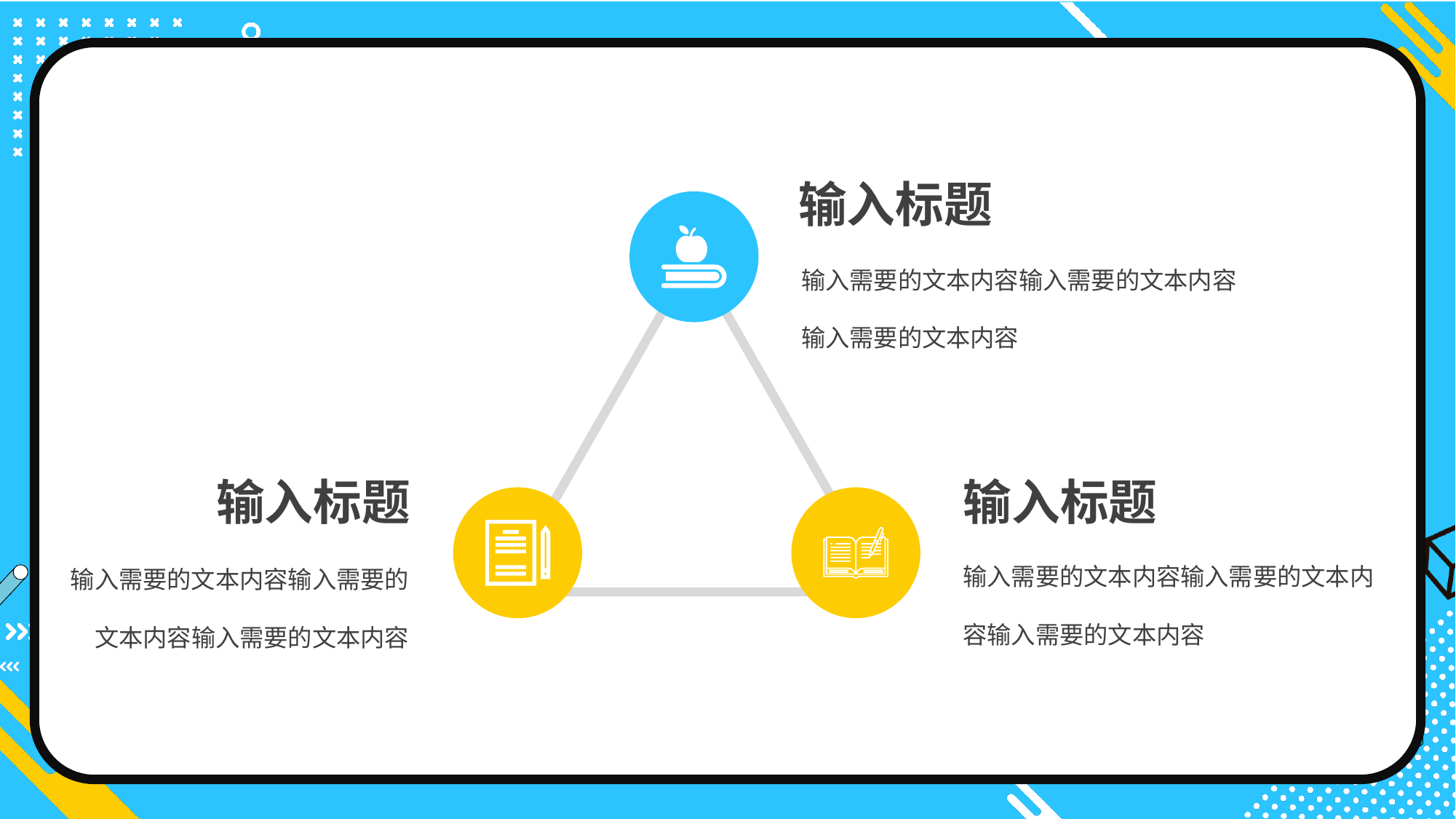

输入标题

输入需要的文本内容输入需要的文本内容输入需要的文本内容

输入标题
输入标题

输入需要的文本内容输入需要的文本内容输入需要的文本内容
输入需要的文本内容输入需要的文本内容输入需要的文本内容